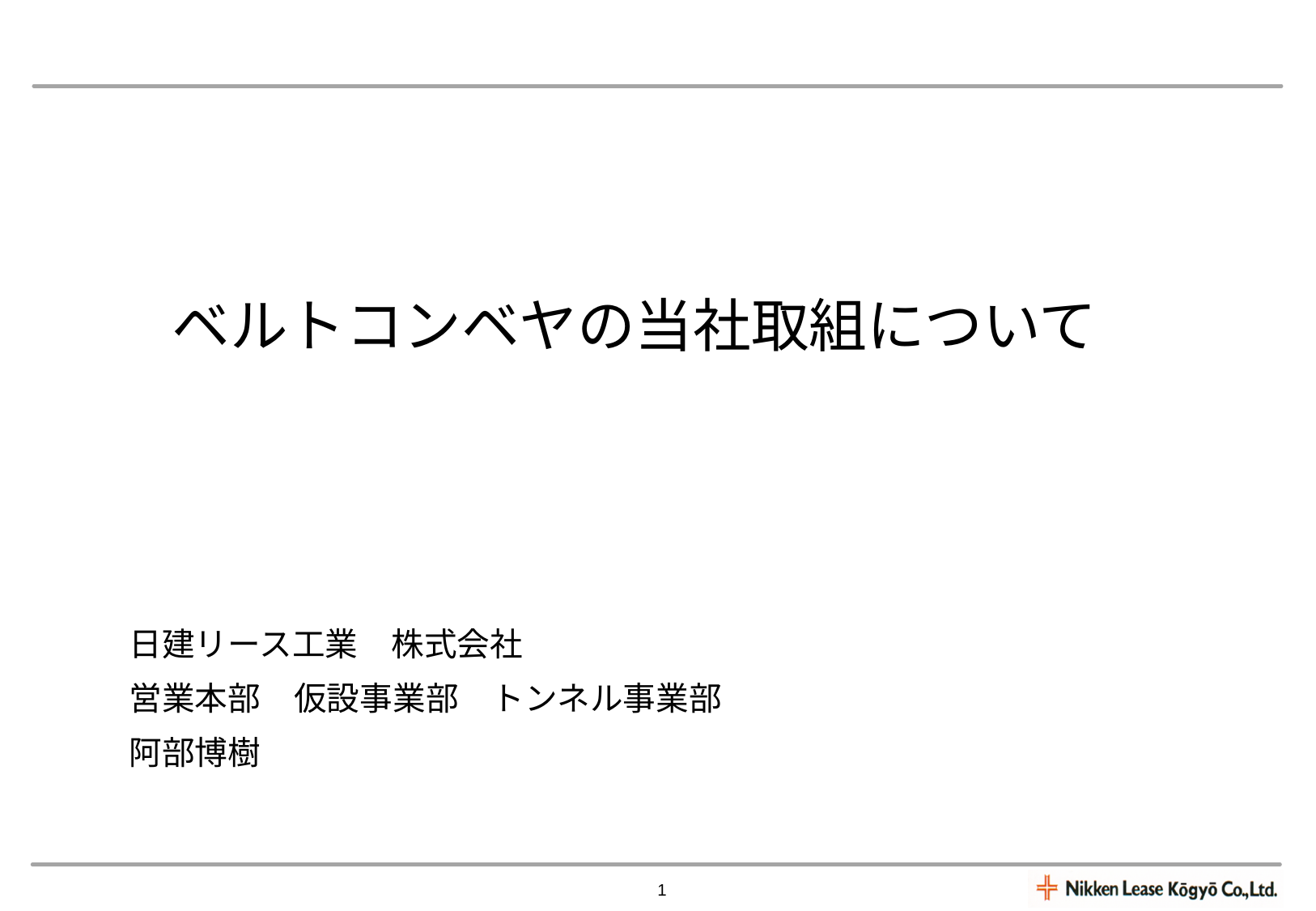

# ベルトコンベヤの当社取組について
日建リース工業　株式会社
営業本部　仮設事業部　トンネル事業部
阿部博樹
1